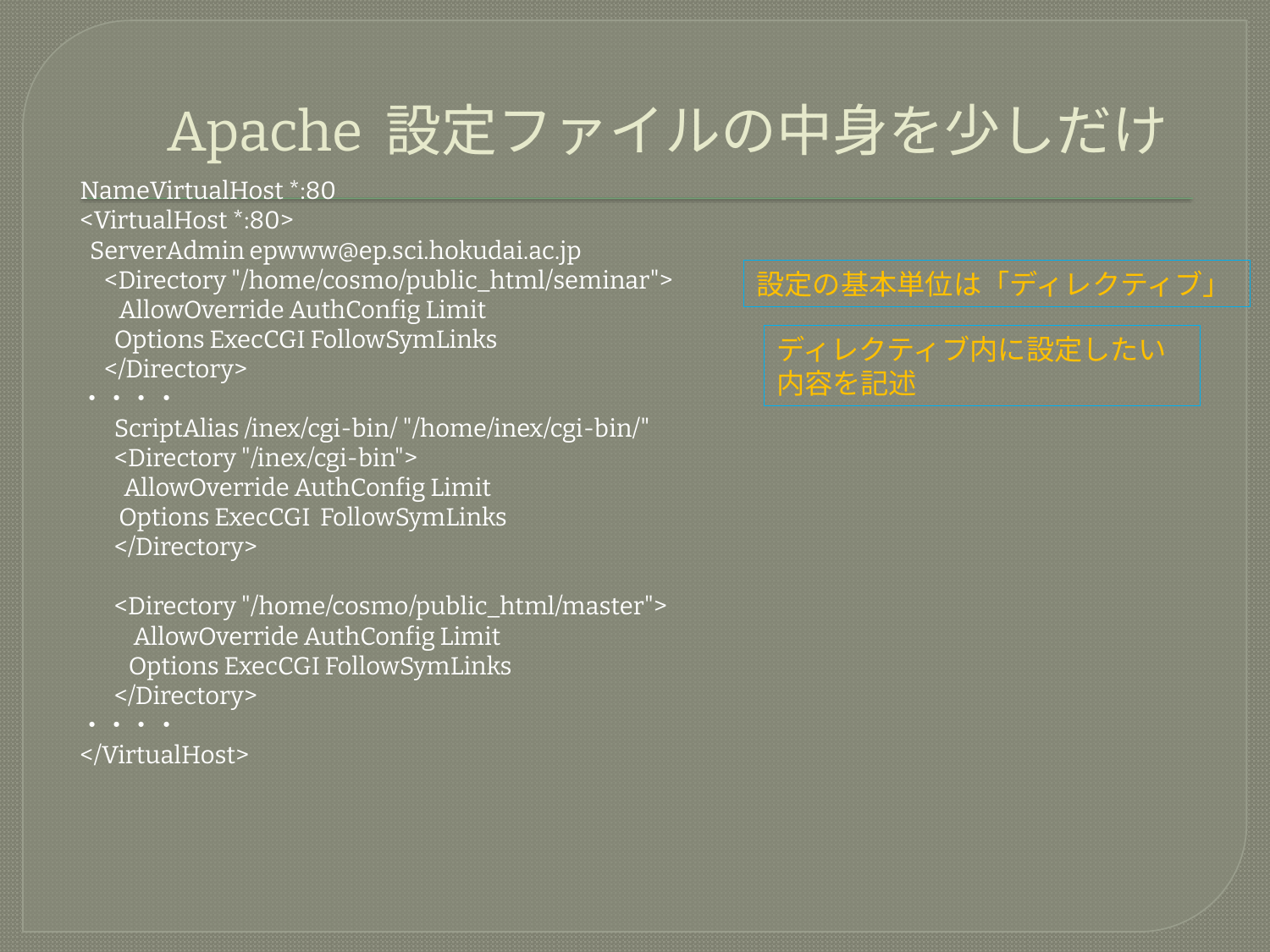

# Apache 設定ファイルの中身を少しだけ
NameVirtualHost *:80
<VirtualHost *:80>
  ServerAdmin epwww@ep.sci.hokudai.ac.jp
     <Directory "/home/cosmo/public_html/seminar">
        AllowOverride AuthConfig Limit
       Options ExecCGI FollowSymLinks
     </Directory>
・・・・
       ScriptAlias /inex/cgi-bin/ "/home/inex/cgi-bin/"
       <Directory "/inex/cgi-bin">
         AllowOverride AuthConfig Limit
        Options ExecCGI  FollowSymLinks
       </Directory>

       <Directory "/home/cosmo/public_html/master">
           AllowOverride AuthConfig Limit
          Options ExecCGI FollowSymLinks
       </Directory>
・・・・
</VirtualHost>
設定の基本単位は「ディレクティブ」
ディレクティブ内に設定したい内容を記述